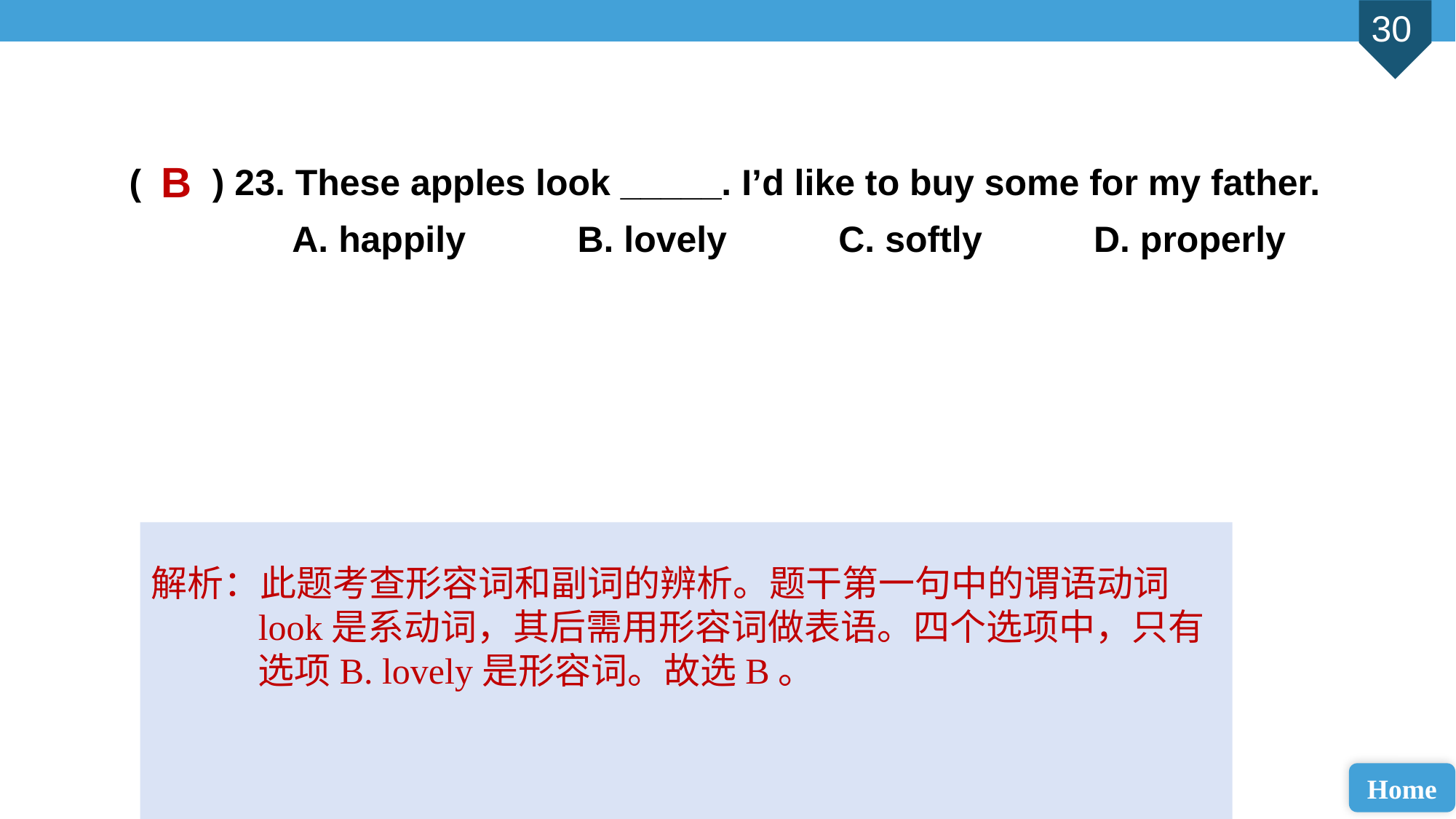

(       ) 23. These apples look _____. I’d like to buy some for my father.
                A. happily           B. lovely           C. softly           D. properly
B

解析：此题考查形容词和副词的辨析。题干第一句中的谓语动词look是系动词，其后需用形容词做表语。四个选项中，只有选项B. lovely是形容词。故选B。